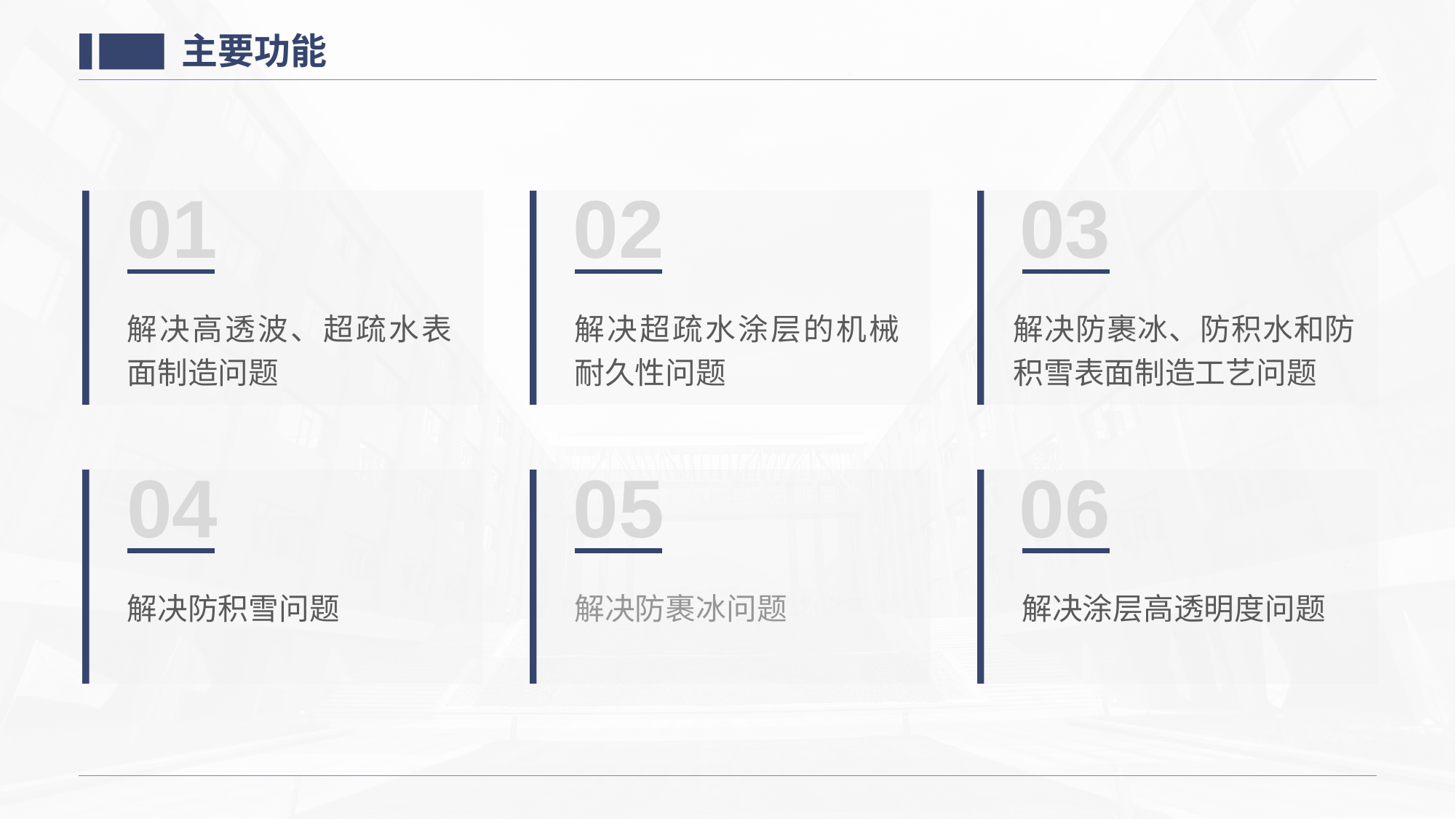

主要功能

01
02
03

解决防裹冰、防积水和防积雪表面制造工艺问题
解决高透波、超疏水表面制造问题
解决超疏水涂层的机械耐久性问题
04
05
06

解决防积雪问题
解决防裹冰问题
解决涂层高透明度问题